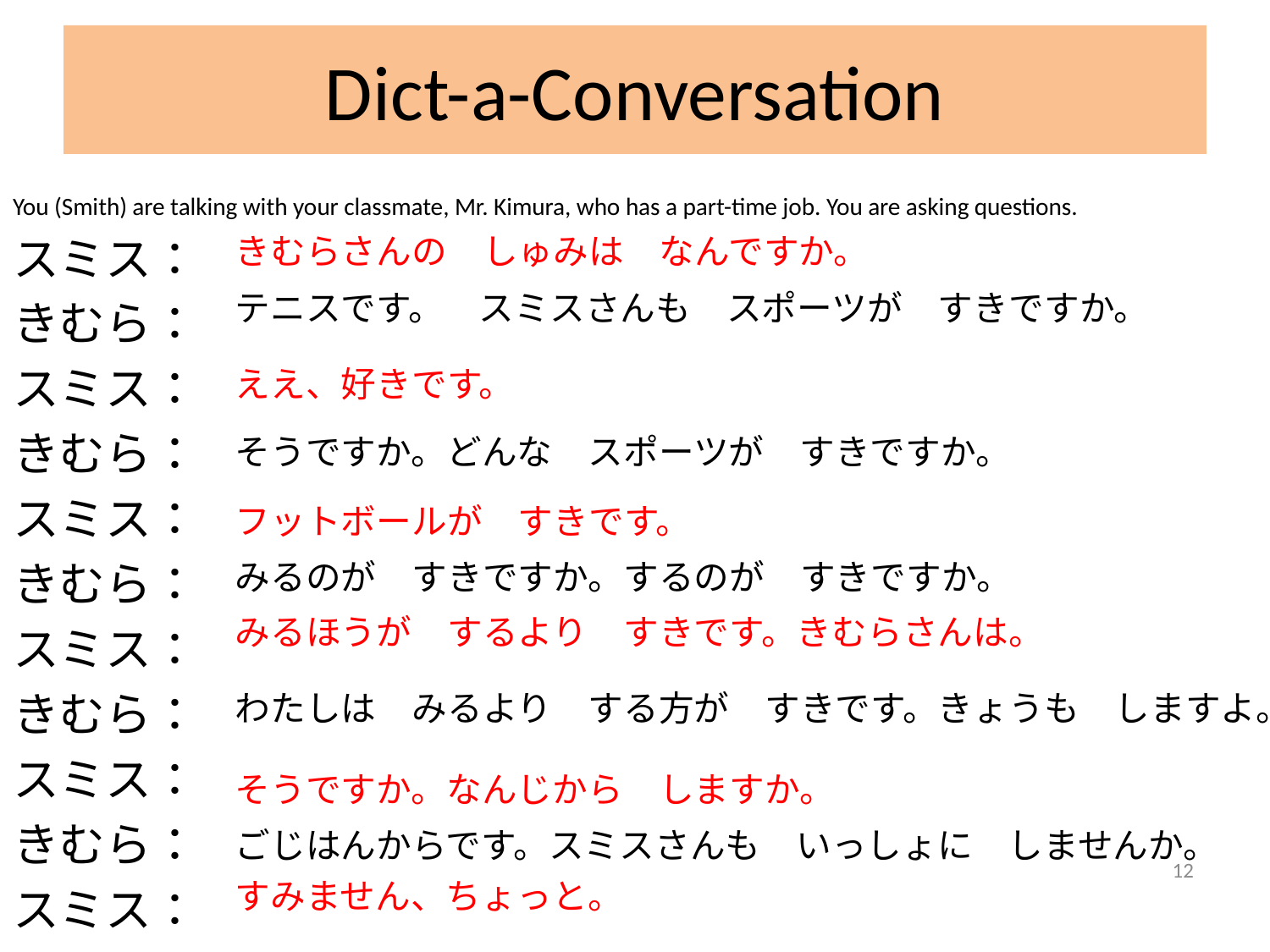

# Dict-a-Conversation
You (Smith) are talking with your classmate, Mr. Kimura, who has a part-time job. You are asking questions.
スミス：
きむら：
スミス：
きむら：
スミス：
きむら：
スミス：
きむら：
スミス：
きむら：
スミス：
きむらさんの　しゅみは　なんですか。
テニスです。　スミスさんも　スポーツが　すきですか。
ええ、好きです。
そうですか。どんな　スポーツが　すきですか。
フットボールが　すきです。
みるのが　すきですか。するのが　すきですか。
みるほうが　するより　すきです。きむらさんは。

わたしは　みるより　する方が　すきです。きょうも　しますよ。
そうですか。なんじから　しますか。

ごじはんからです。スミスさんも　いっしょに　しませんか。
12
すみません、ちょっと。